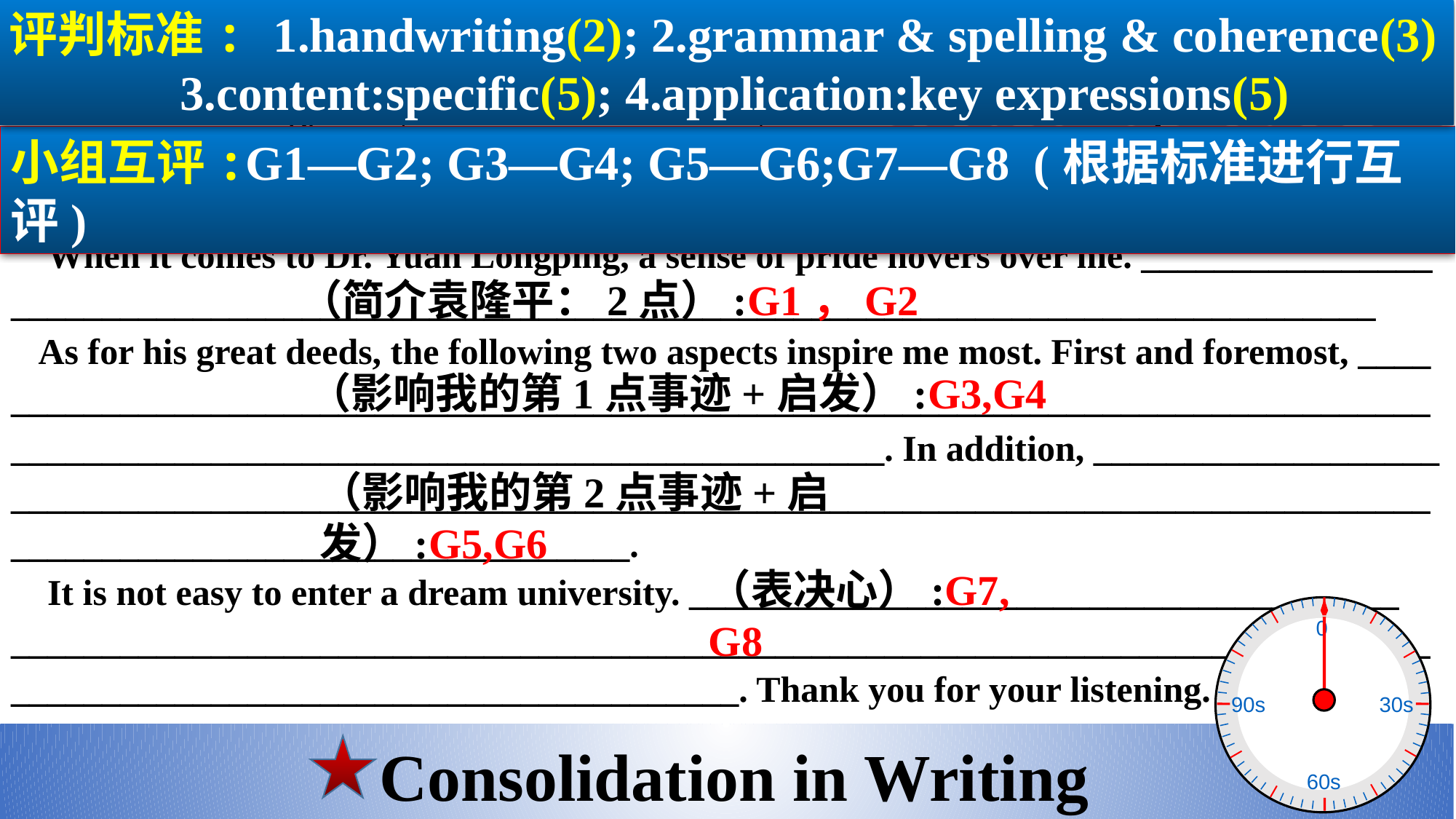

评判标准: 1.handwriting(2); 2.grammar & spelling & coherence(3)
              3.content:specific(5); 4.application:key expressions(5)
Ode to Dr.Yuan Longping
     Good morning, everyone！I am extremely honoured to deliver a speech to share the person I adore and respect most with you. Undoubtedly, the person is Dr. Yuan Longping, who has a great impact on me.
    When it comes to Dr. Yuan Longping, a sense of pride hovers over me. ________________
___________________________________________________________________________
   As for his great deeds, the following two aspects inspire me most. First and foremost, ____
______________________________________________________________________________
________________________________________________. In addition, ___________________
________________________________________________________________________________________________________________.
    It is not easy to enter a dream university. _______________________________________
______________________________________________________________________________________________________________________. Thank you for your listening.
小组互评:G1—G2; G3—G4; G5—G6;G7—G8  (根据标准进行互评)
（简介袁隆平：2点）:G1，G2
（影响我的第1点事迹+启发）:G3,G4
（影响我的第2点事迹+启发）:G5,G6
（表决心）:G7, G8

0
90s
30s
60s

 Consolidation in Writing